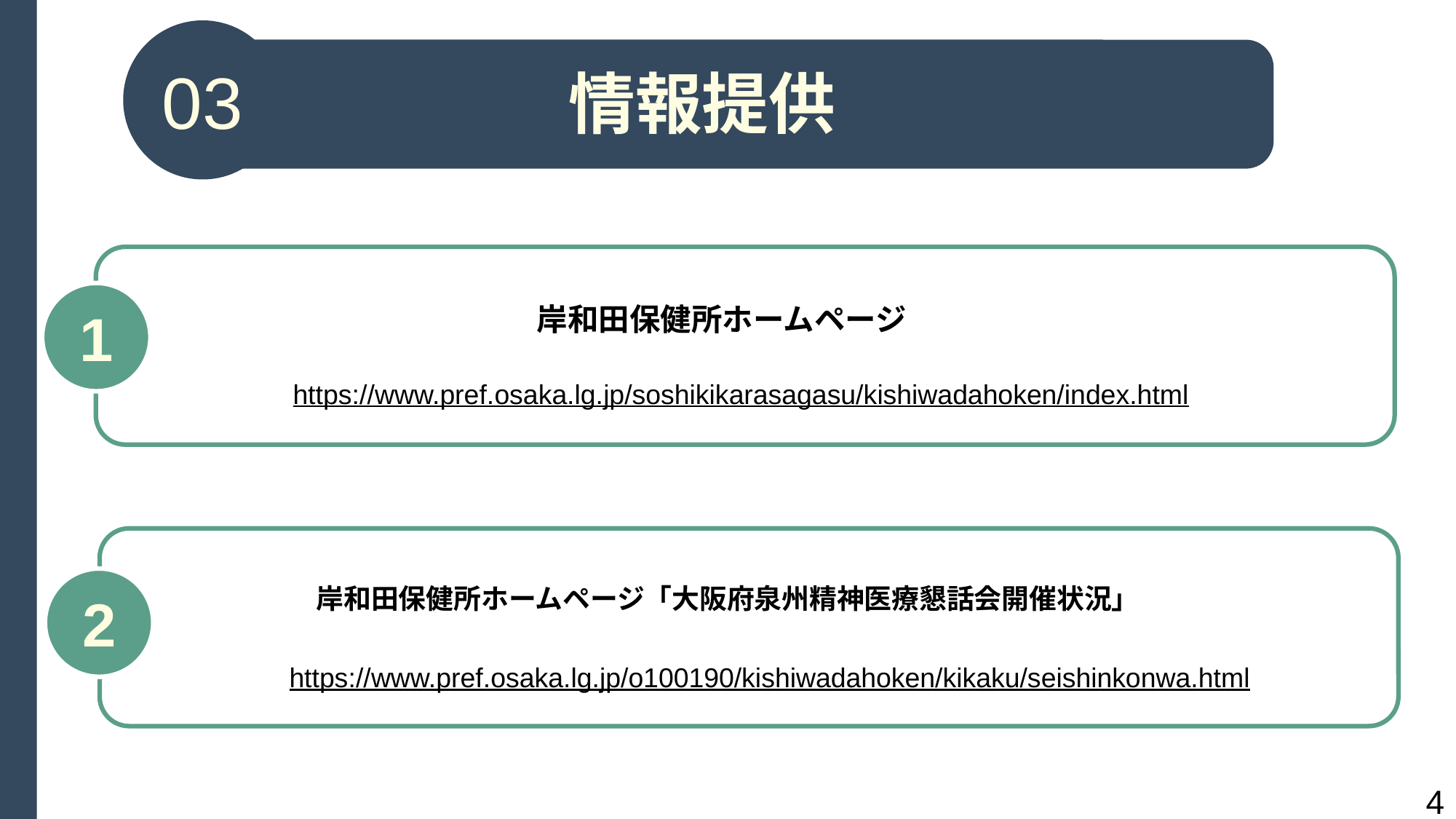

03

情報提供

1
岸和田保健所ホームページ

https://www.pref.osaka.lg.jp/soshikikarasagasu/kishiwadahoken/index.html

2
岸和田保健所ホームページ「大阪府泉州精神医療懇話会開催状況」

https://www.pref.osaka.lg.jp/o100190/kishiwadahoken/kikaku/seishinkonwa.html